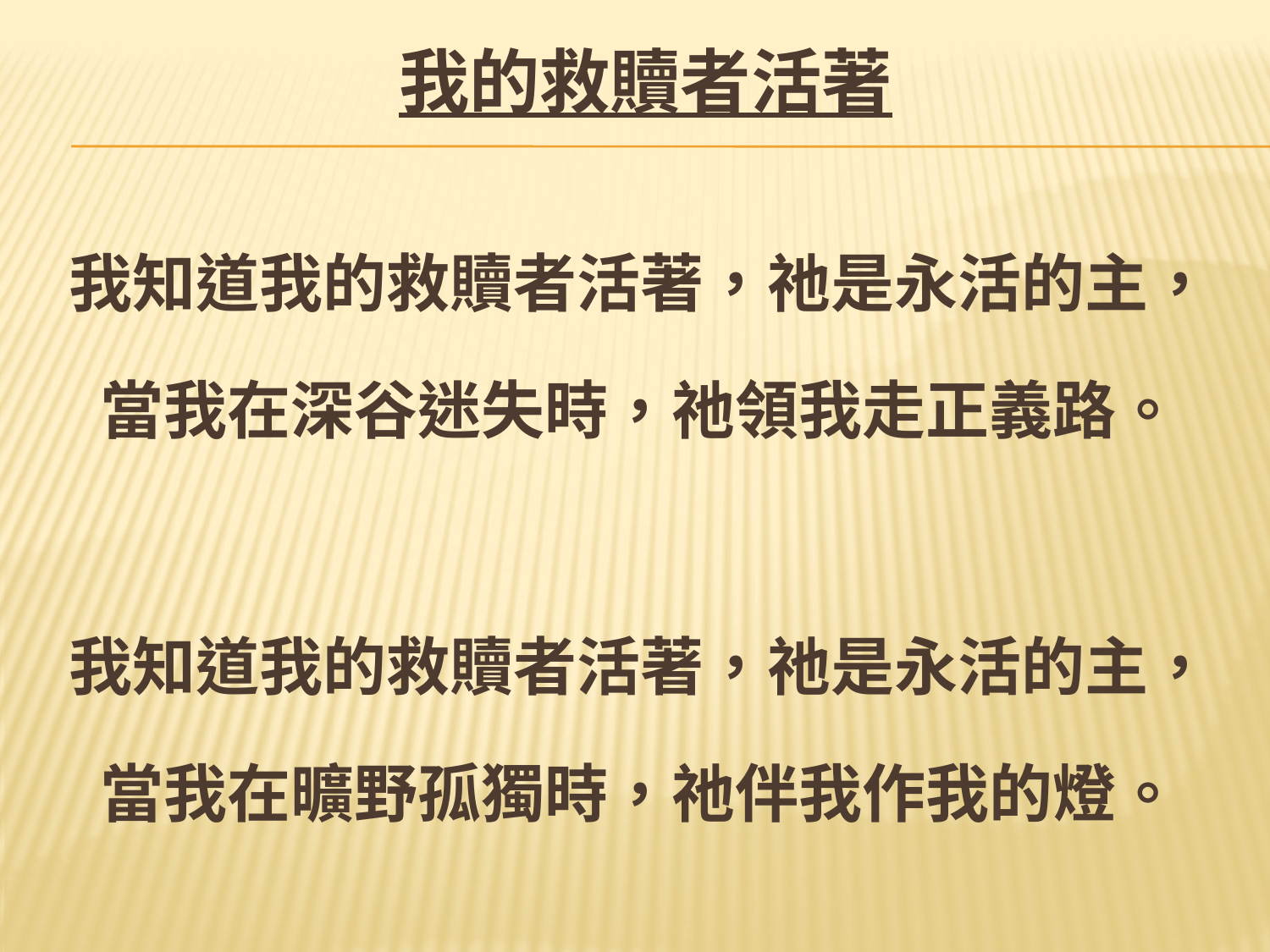

# 我的救贖者活著
我知道我的救贖者活著，祂是永活的主，
當我在深谷迷失時，祂領我走正義路。

我知道我的救贖者活著，祂是永活的主，
當我在曠野孤獨時，祂伴我作我的燈。